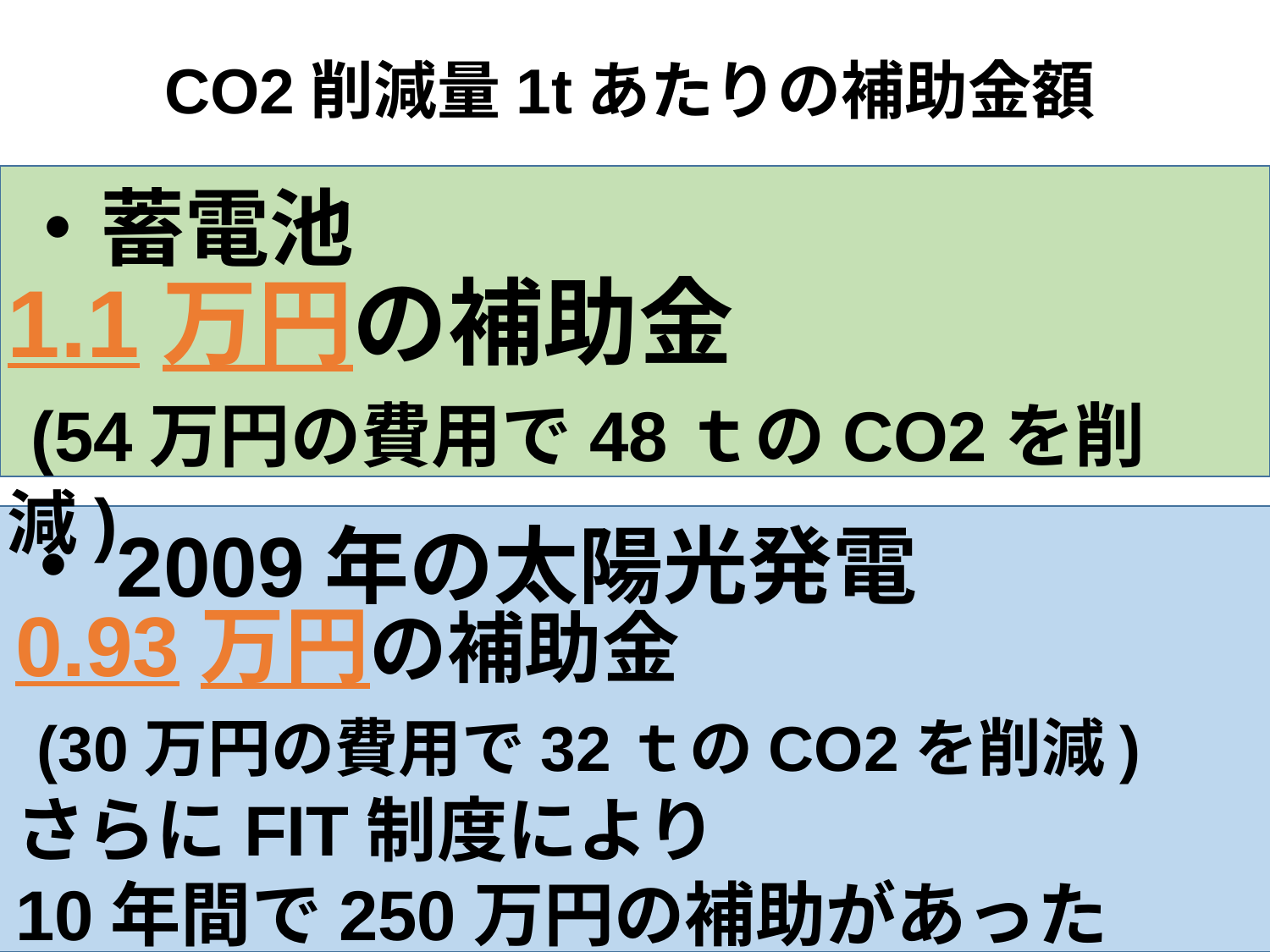

CO2削減量1tあたりの補助金額

・蓄電池
1.1万円の補助金
 (54万円の費用で48ｔのCO2を削減)

・2009年の太陽光発電
0.93万円の補助金
 (30万円の費用で32ｔのCO2を削減)
さらにFIT制度により
10年間で250万円の補助があった